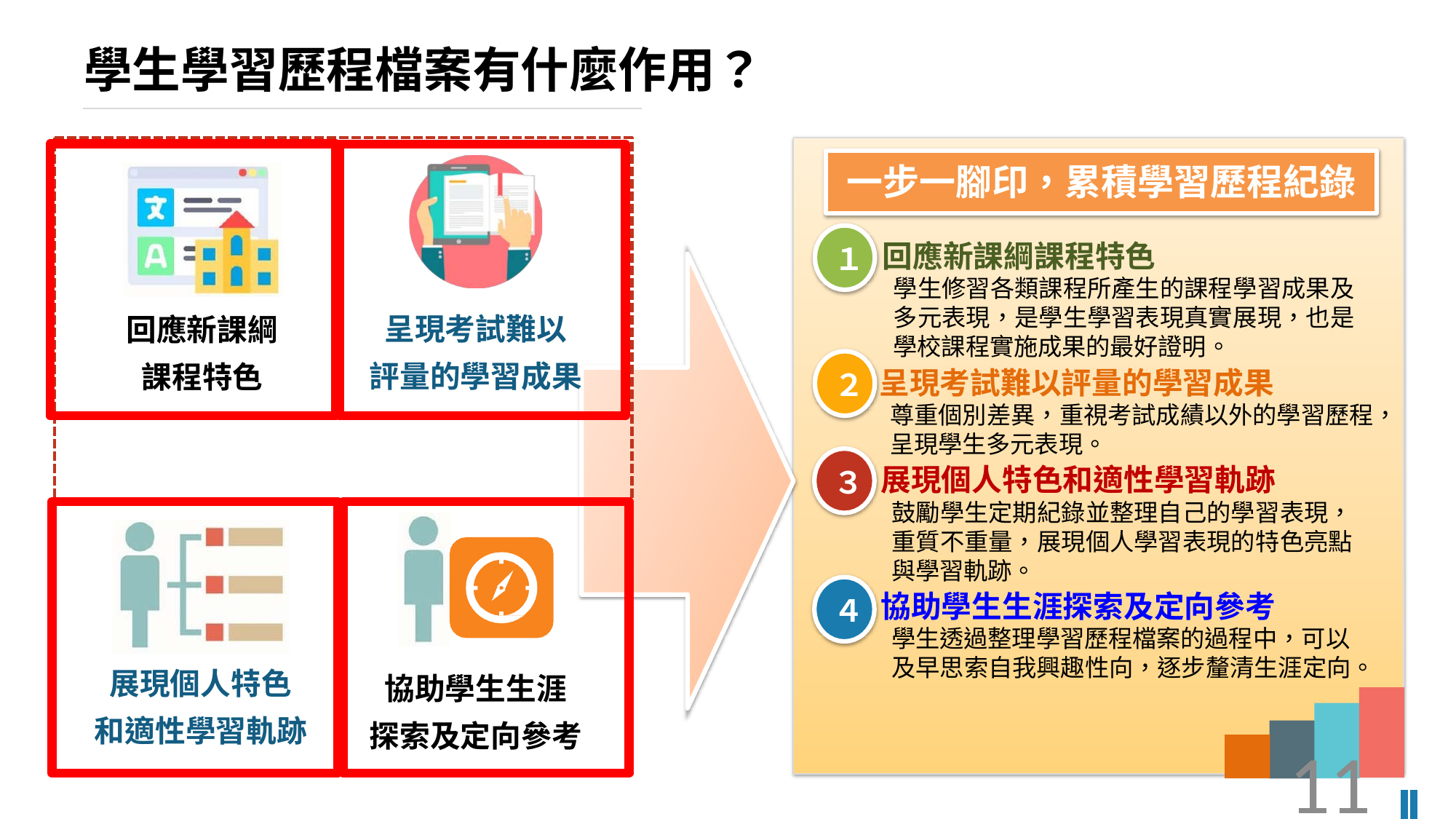

# 學生學習歷程檔案有什麼作用？

一步一腳印，累積學習歷程紀錄

回應新課綱課程特色
學生修習各類課程所產生的課程學習成果及 多元表現，是學生學習表現真實展現，也是 學校課程實施成果的最好證明。
呈現考試難以評量的學習成果
尊重個別差異，重視考試成績以外的學習歷程， 呈現學生多元表現。
展現個人特色和適性學習軌跡
鼓勵學生定期紀錄並整理自己的學習表現， 重質不重量，展現個人學習表現的特色亮點 與學習軌跡。
協助學生生涯探索及定向參考
學生透過整理學習歷程檔案的過程中，可以 及早思索自我興趣性向，逐步釐清生涯定向。
１

呈現考試難以 評量的學習成果
回應新課綱 課程特色

２

３

４
展現個人特色 和適性學習軌跡
協助學生生涯 探索及定向參考

11